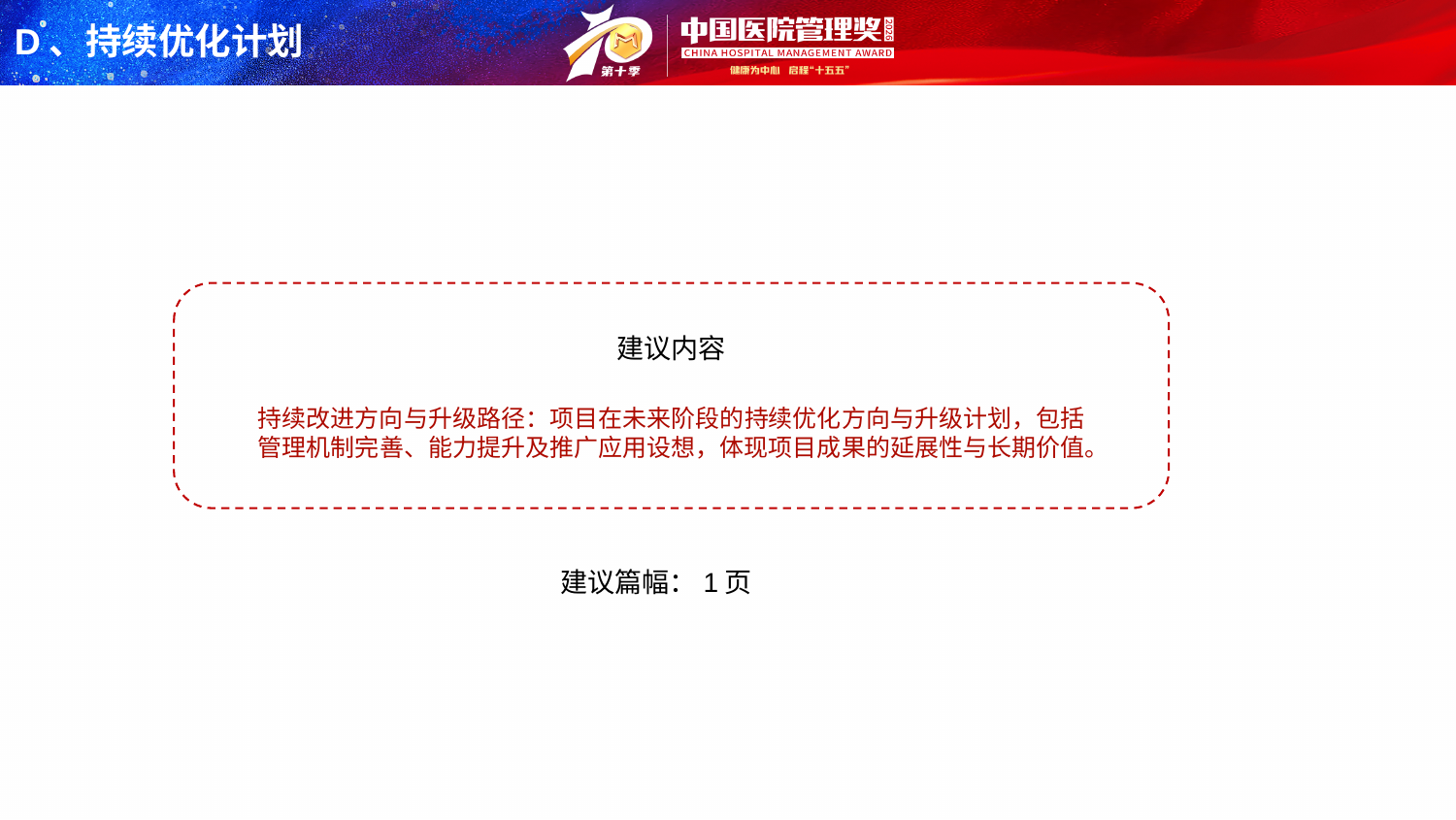

建议内容
持续改进方向与升级路径：项目在未来阶段的持续优化方向与升级计划，包括管理机制完善、能力提升及推广应用设想，体现项目成果的延展性与长期价值。
建议篇幅：1页